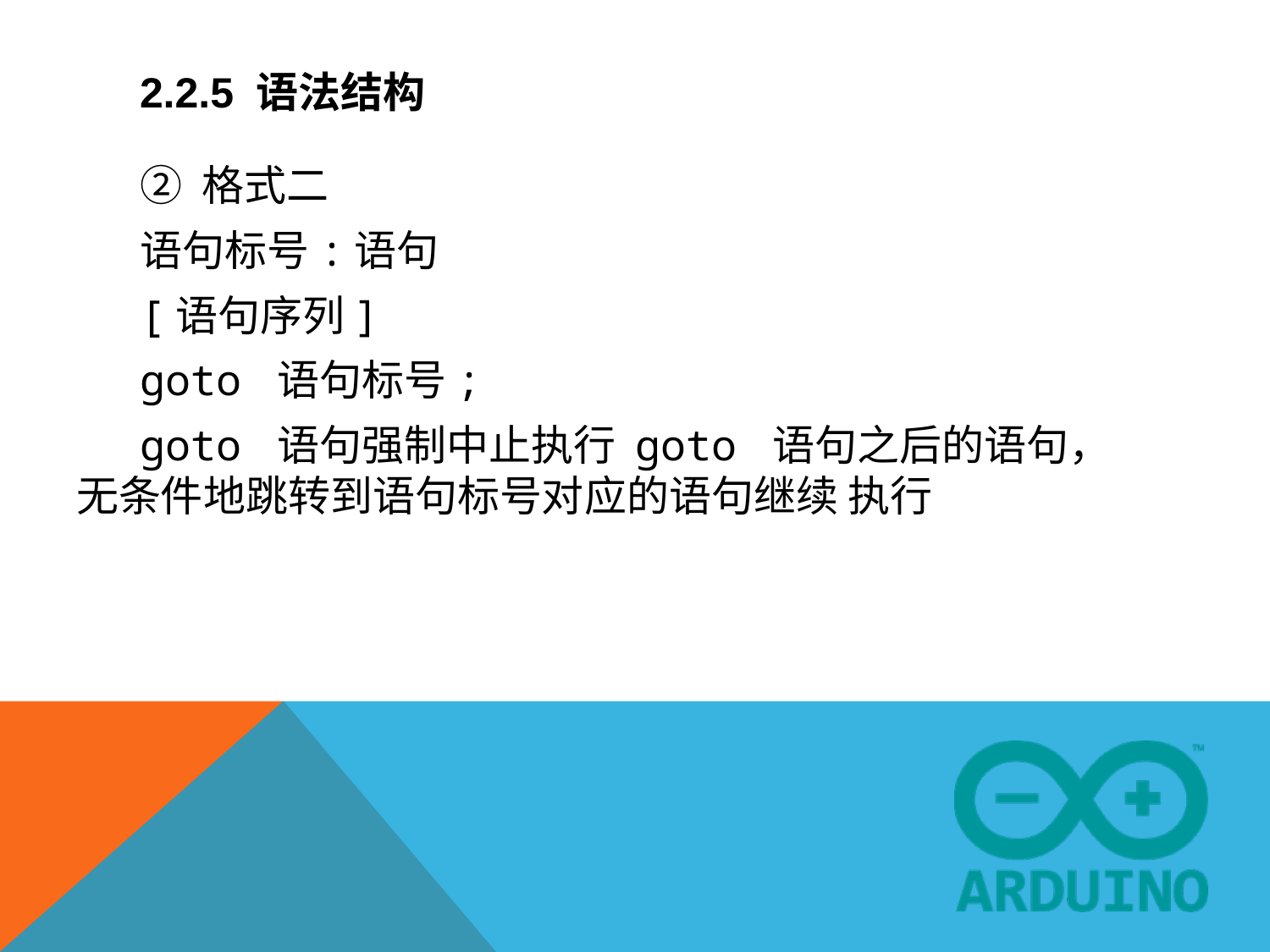

# 2.2.5 语法结构
② 格式二
语句标号:语句
[语句序列]
goto 语句标号;
goto 语句强制中止执行 goto 语句之后的语句，无条件地跳转到语句标号对应的语句继续 执行